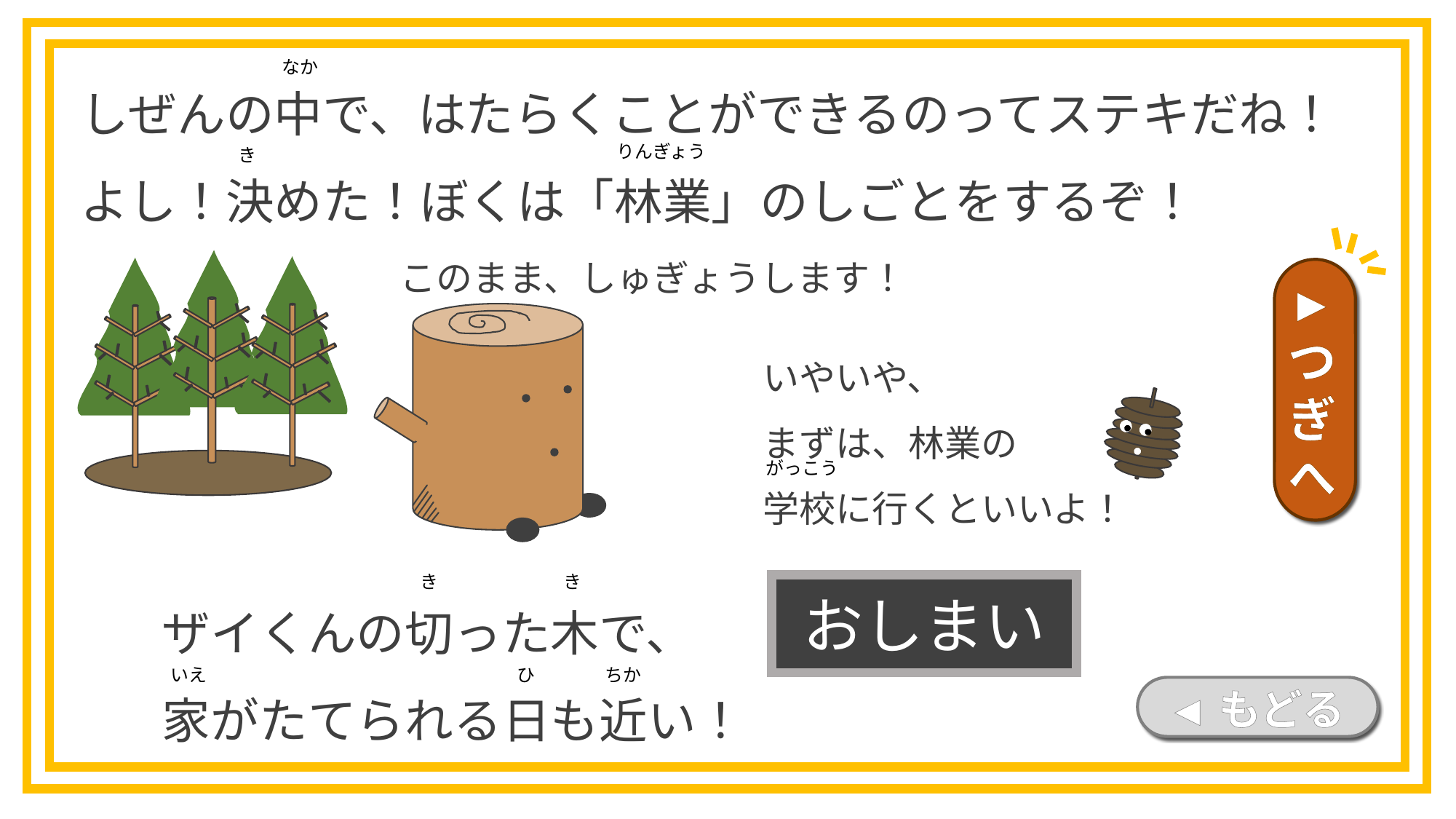

しぜんの中で、はたらくことができるのってステキだね！
よし！決めた！ぼくは「林業」のしごとをするぞ！
なか
りんぎょう
き
このまま、しゅぎょうします！

►つぎへ

いやいや、
まずは、林業の
学校に行くといいよ！

がっこう
き
き
ザイくんの切った木で、
家がたてられる日も近い！
おしまい
いえ
ちか
ひ
◄もどる